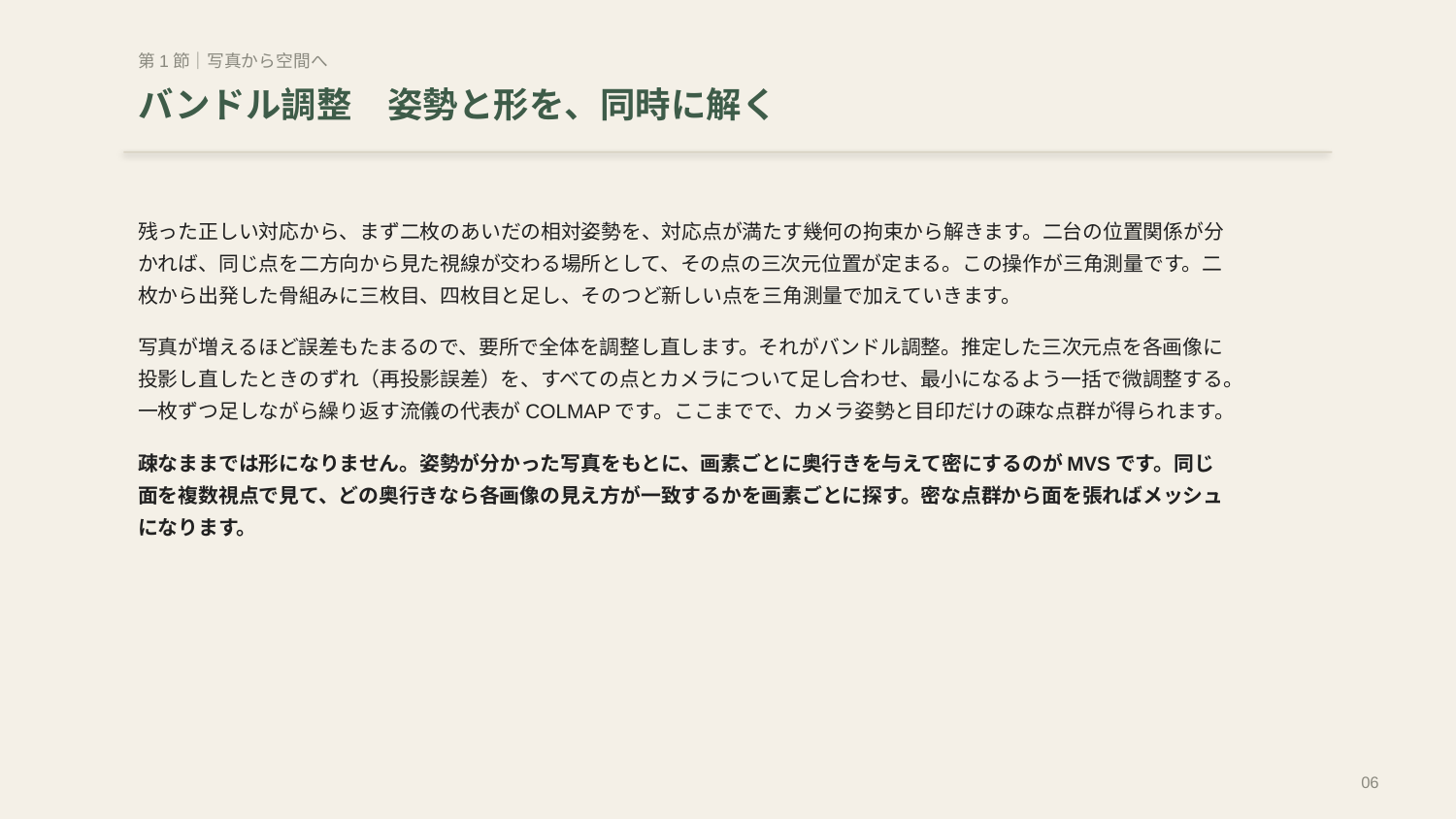

第1節｜写真から空間へ
バンドル調整　姿勢と形を、同時に解く

残った正しい対応から、まず二枚のあいだの相対姿勢を、対応点が満たす幾何の拘束から解きます。二台の位置関係が分かれば、同じ点を二方向から見た視線が交わる場所として、その点の三次元位置が定まる。この操作が三角測量です。二枚から出発した骨組みに三枚目、四枚目と足し、そのつど新しい点を三角測量で加えていきます。
写真が増えるほど誤差もたまるので、要所で全体を調整し直します。それがバンドル調整。推定した三次元点を各画像に投影し直したときのずれ（再投影誤差）を、すべての点とカメラについて足し合わせ、最小になるよう一括で微調整する。一枚ずつ足しながら繰り返す流儀の代表がCOLMAPです。ここまでで、カメラ姿勢と目印だけの疎な点群が得られます。
疎なままでは形になりません。姿勢が分かった写真をもとに、画素ごとに奥行きを与えて密にするのがMVSです。同じ面を複数視点で見て、どの奥行きなら各画像の見え方が一致するかを画素ごとに探す。密な点群から面を張ればメッシュになります。
06